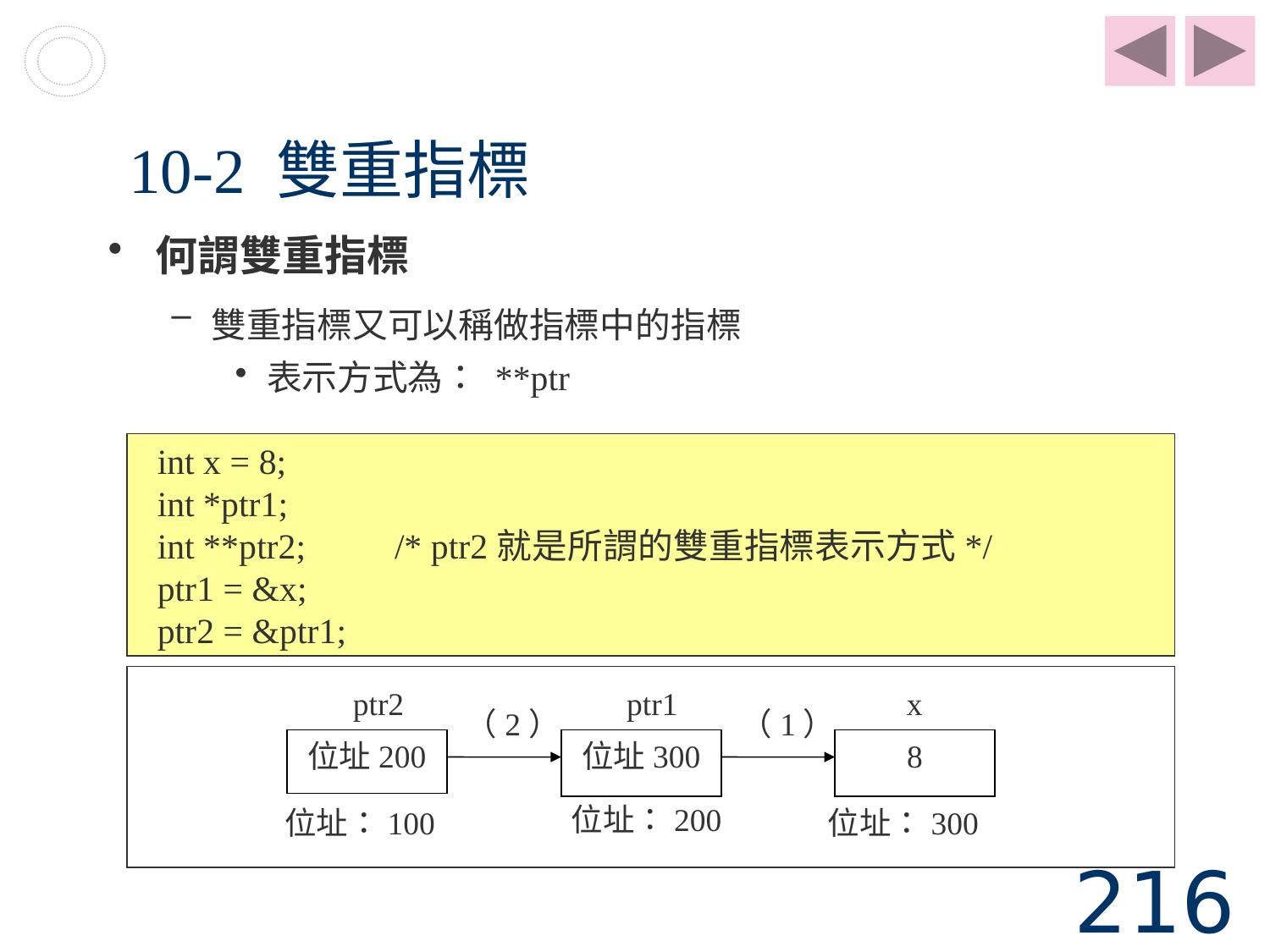

# 10-2 雙重指標
何謂雙重指標
雙重指標又可以稱做指標中的指標
表示方式為： **ptr
  int x = 8;
  int *ptr1;
  int **ptr2;          /* ptr2就是所謂的雙重指標表示方式*/
  ptr1 = &x;
  ptr2 = &ptr1;

ptr2
ptr1
x
（2）
（1）
位址200
位址300
8

位址：200
位址：100
位址：300
216